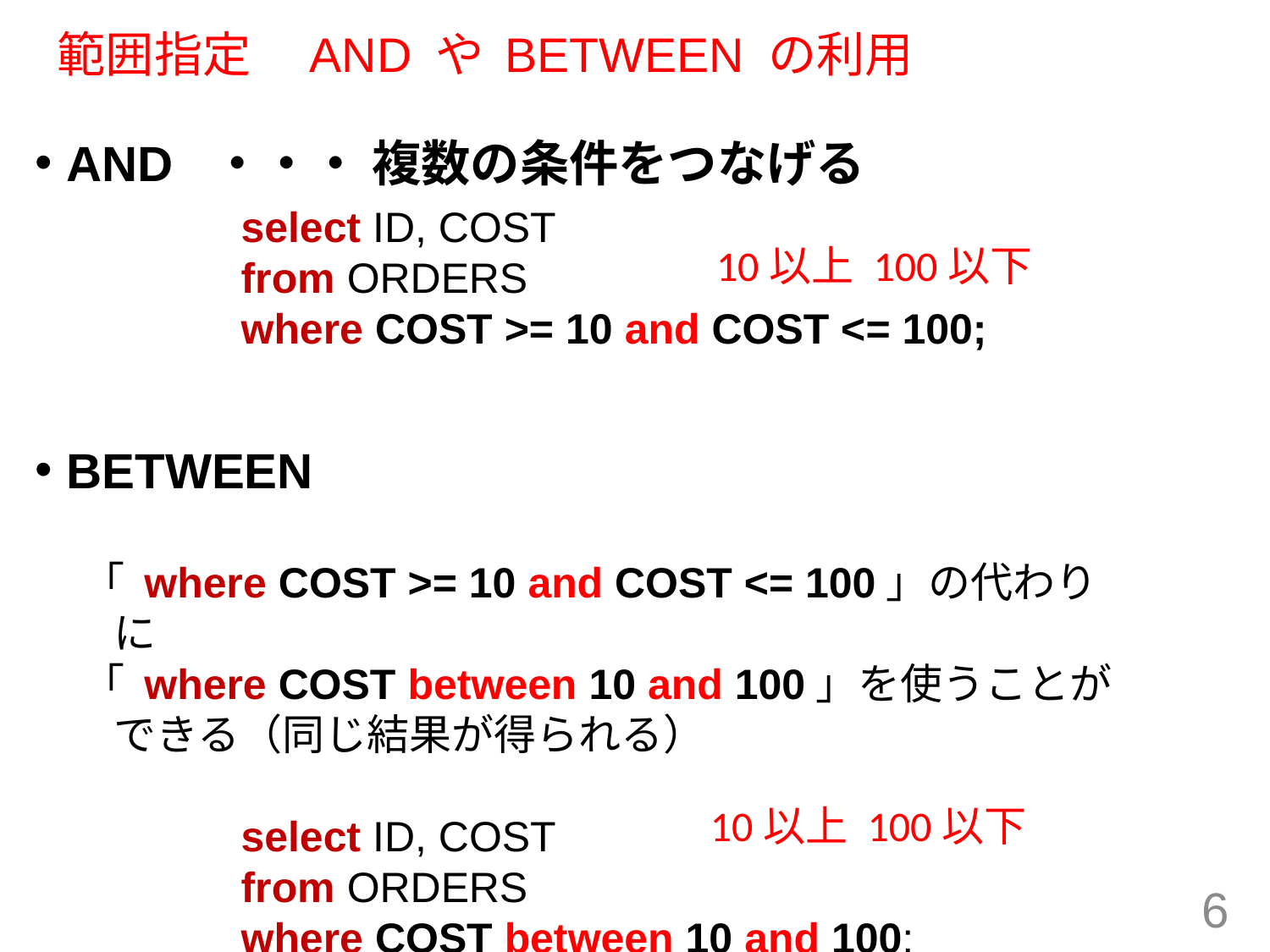

# 範囲指定　AND や BETWEEN の利用
AND  ・・・ 複数の条件をつなげる

BETWEEN
		select ID, COST
		from ORDERS
		where COST >= 10 and COST <= 100;

「 where COST >= 10 and COST <= 100」の代わりに
「 where COST between 10 and 100」を使うことができる（同じ結果が得られる）

		select ID, COST
		from ORDERS
		where COST between 10 and 100;

10以上 100以下
10以上 100以下
6